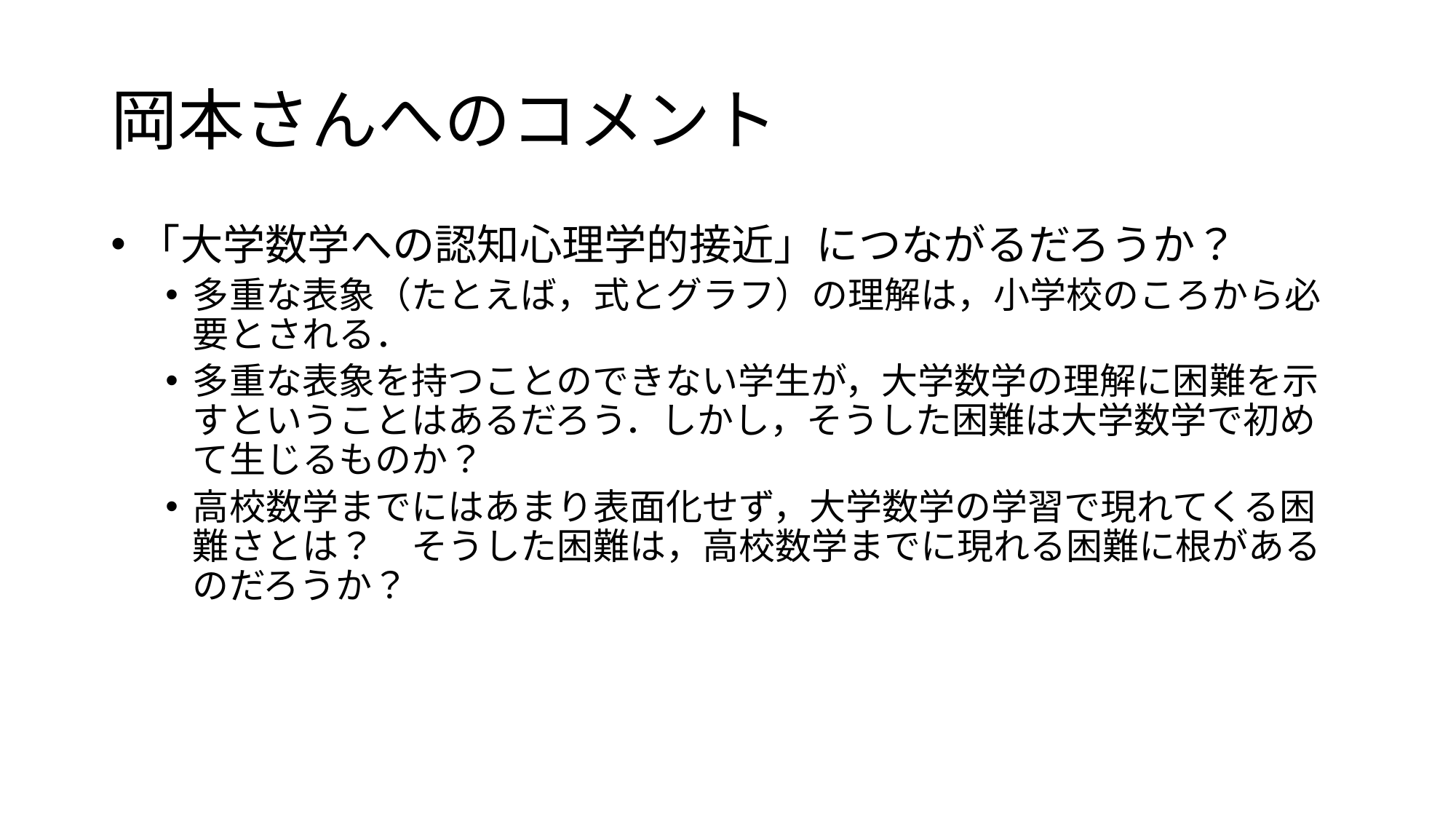

# 岡本さんへのコメント
「大学数学への認知心理学的接近」につながるだろうか？
多重な表象（たとえば，式とグラフ）の理解は，小学校のころから必要とされる．
多重な表象を持つことのできない学生が，大学数学の理解に困難を示すということはあるだろう．しかし，そうした困難は大学数学で初めて生じるものか？
高校数学までにはあまり表面化せず，大学数学の学習で現れてくる困難さとは？　そうした困難は，高校数学までに現れる困難に根があるのだろうか？